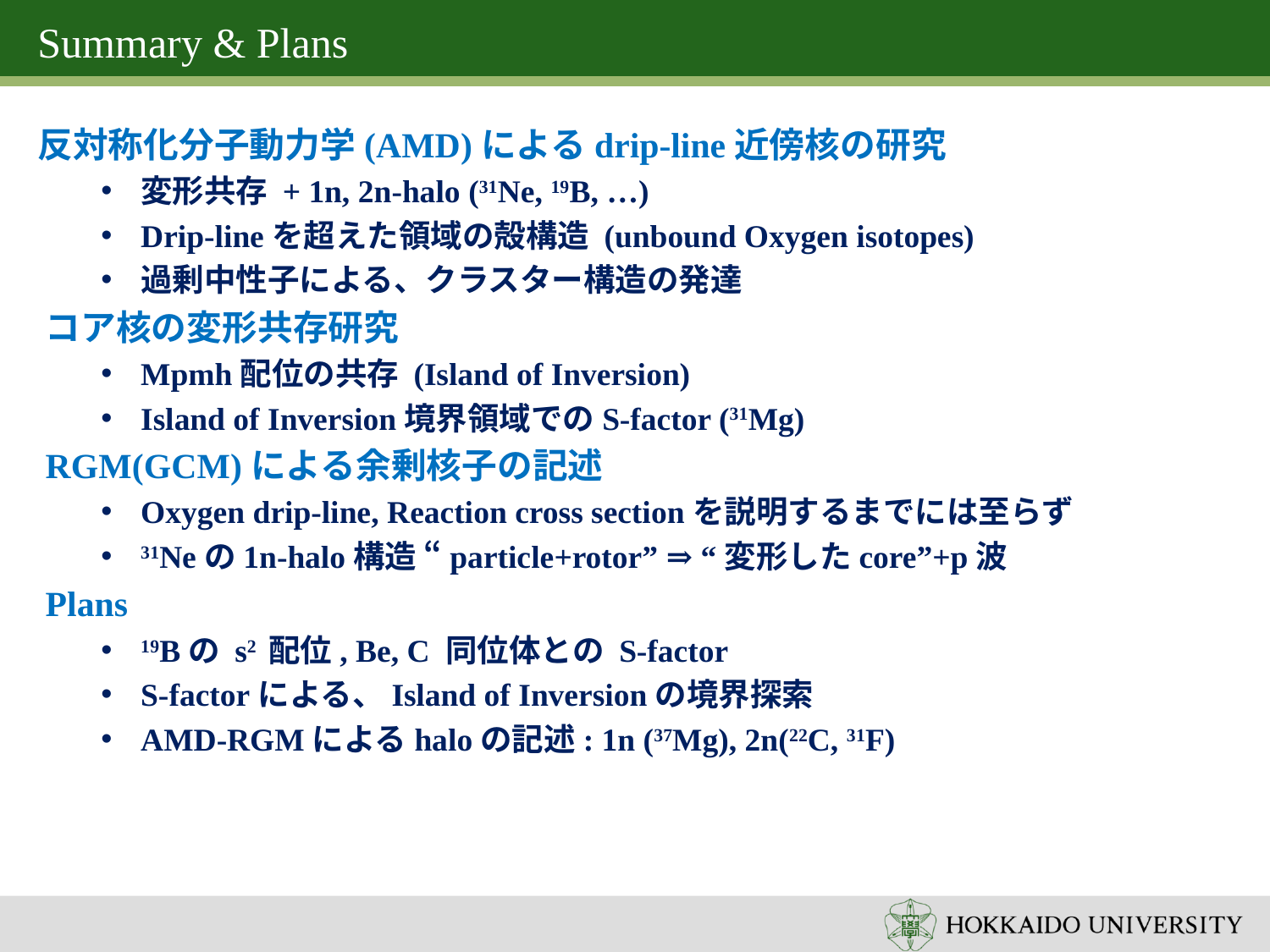

# Summary & Plans
反対称化分子動力学(AMD)によるdrip-line近傍核の研究
変形共存 + 1n, 2n-halo (31Ne, 19B, …)
Drip-lineを超えた領域の殻構造 (unbound Oxygen isotopes)
過剰中性子による、クラスター構造の発達
コア核の変形共存研究
Mpmh配位の共存 (Island of Inversion)
Island of Inversion境界領域でのS-factor (31Mg)
RGM(GCM)による余剰核子の記述
Oxygen drip-line, Reaction cross sectionを説明するまでには至らず
31Neの1n-halo構造 “particle+rotor” ⇒ “変形したcore”+p波
Plans
19Bの s2 配位, Be, C 同位体との S-factor
S-factorによる、Island of Inversionの境界探索
AMD-RGMによるhaloの記述: 1n (37Mg), 2n(22C, 31F)